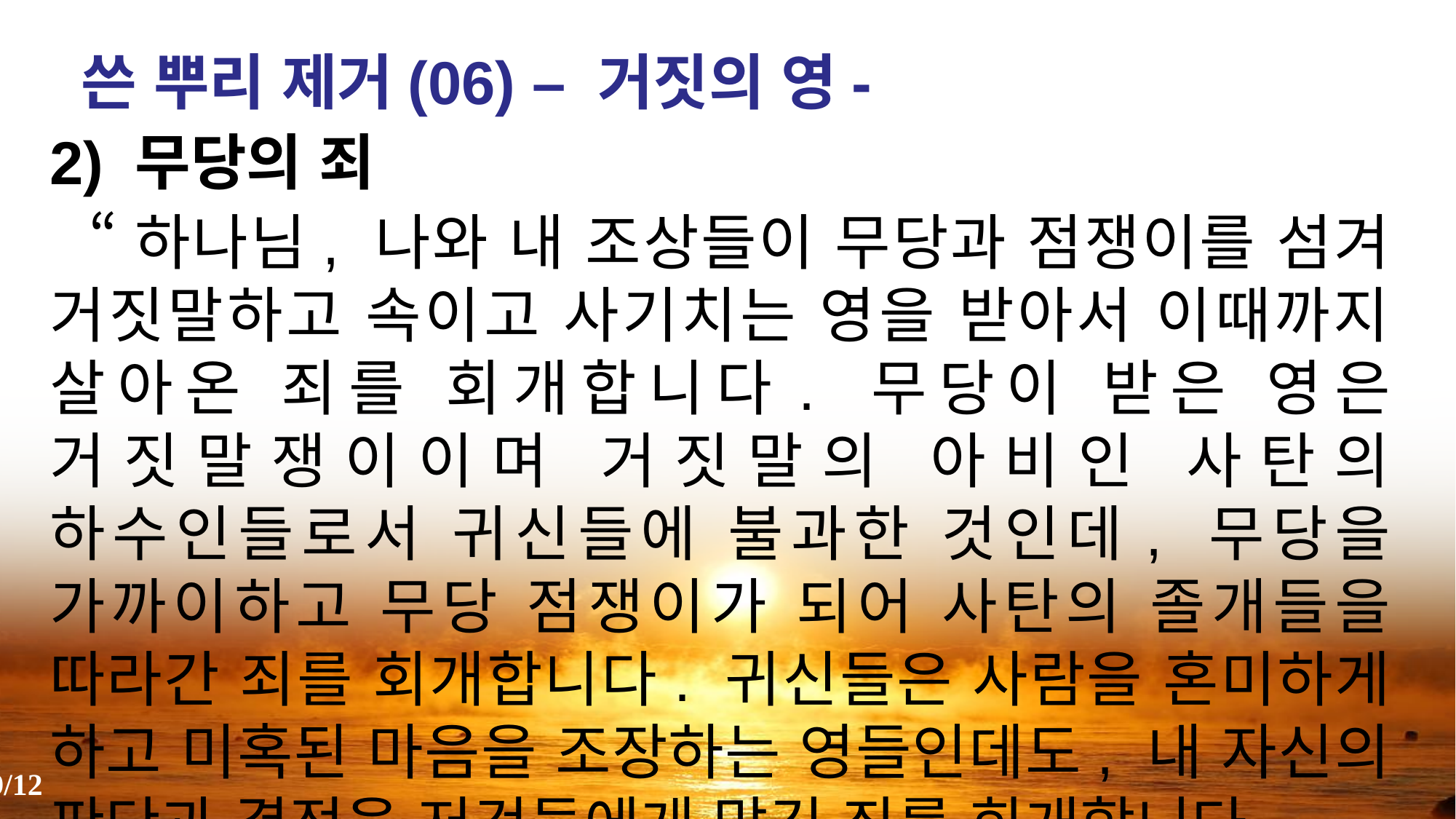

쓴 뿌리 제거(06) – 거짓의 영-
2) 무당의 죄
  “하나님, 나와 내 조상들이 무당과 점쟁이를 섬겨 거짓말하고 속이고 사기치는 영을 받아서 이때까지 살아온 죄를 회개합니다. 무당이 받은 영은 거짓말쟁이이며 거짓말의 아비인 사탄의 하수인들로서 귀신들에 불과한 것인데, 무당을 가까이하고 무당 점쟁이가 되어 사탄의 졸개들을 따라간 죄를 회개합니다. 귀신들은 사람을 혼미하게 하고 미혹된 마음을 조장하는 영들인데도, 내 자신의 판단과 결정을 저것들에게 맡긴 죄를 회개합니다.